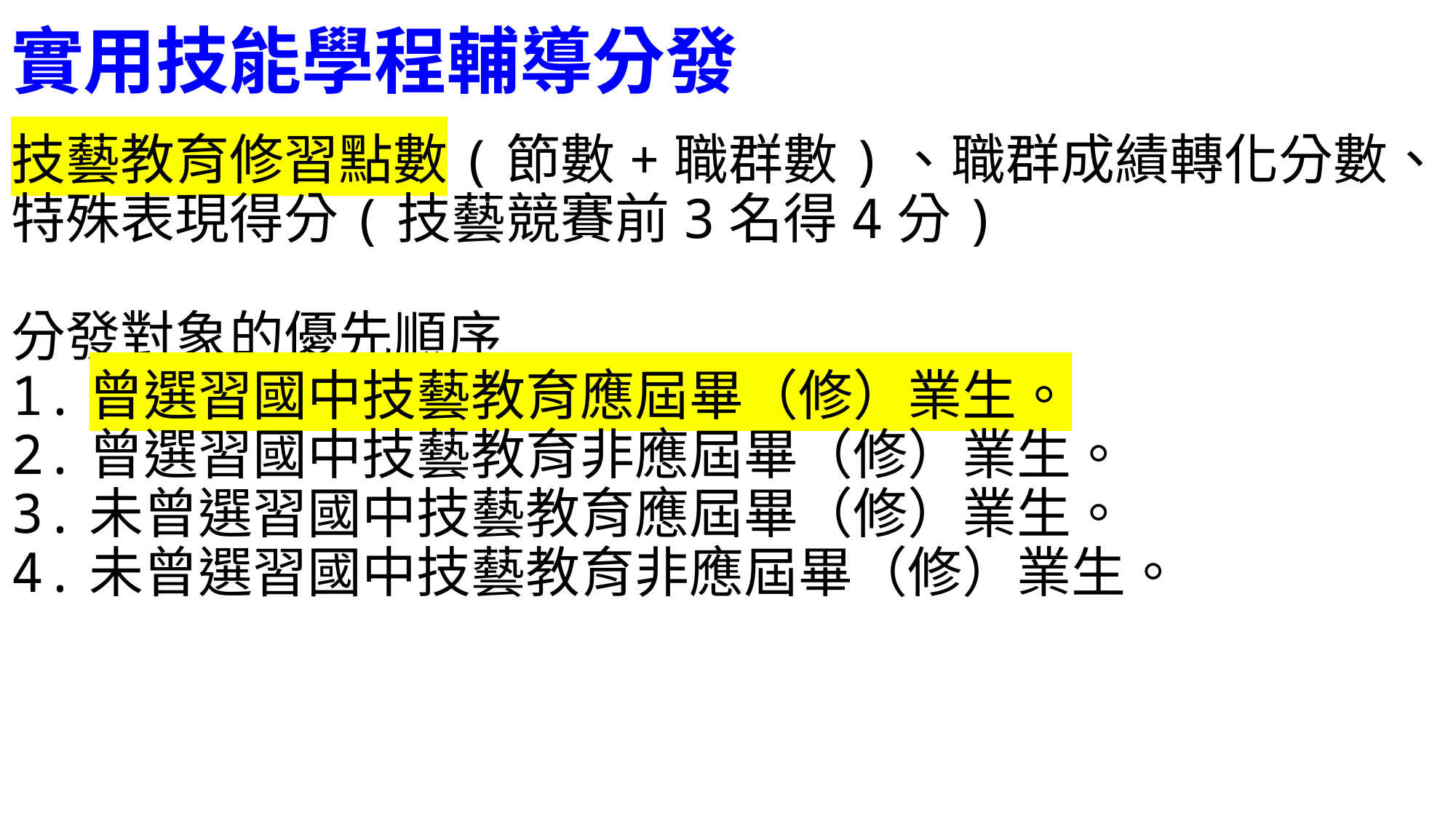

# 實用技能學程輔導分發 技藝教育修習點數(節數+職群數)、職群成績轉化分數、特殊表現得分(技藝競賽前3名得4分) 分發對象的優先順序 1.曾選習國中技藝教育應屆畢（修）業生。 2.曾選習國中技藝教育非應屆畢（修）業生。 3.未曾選習國中技藝教育應屆畢（修）業生。 4.未曾選習國中技藝教育非應屆畢（修）業生。